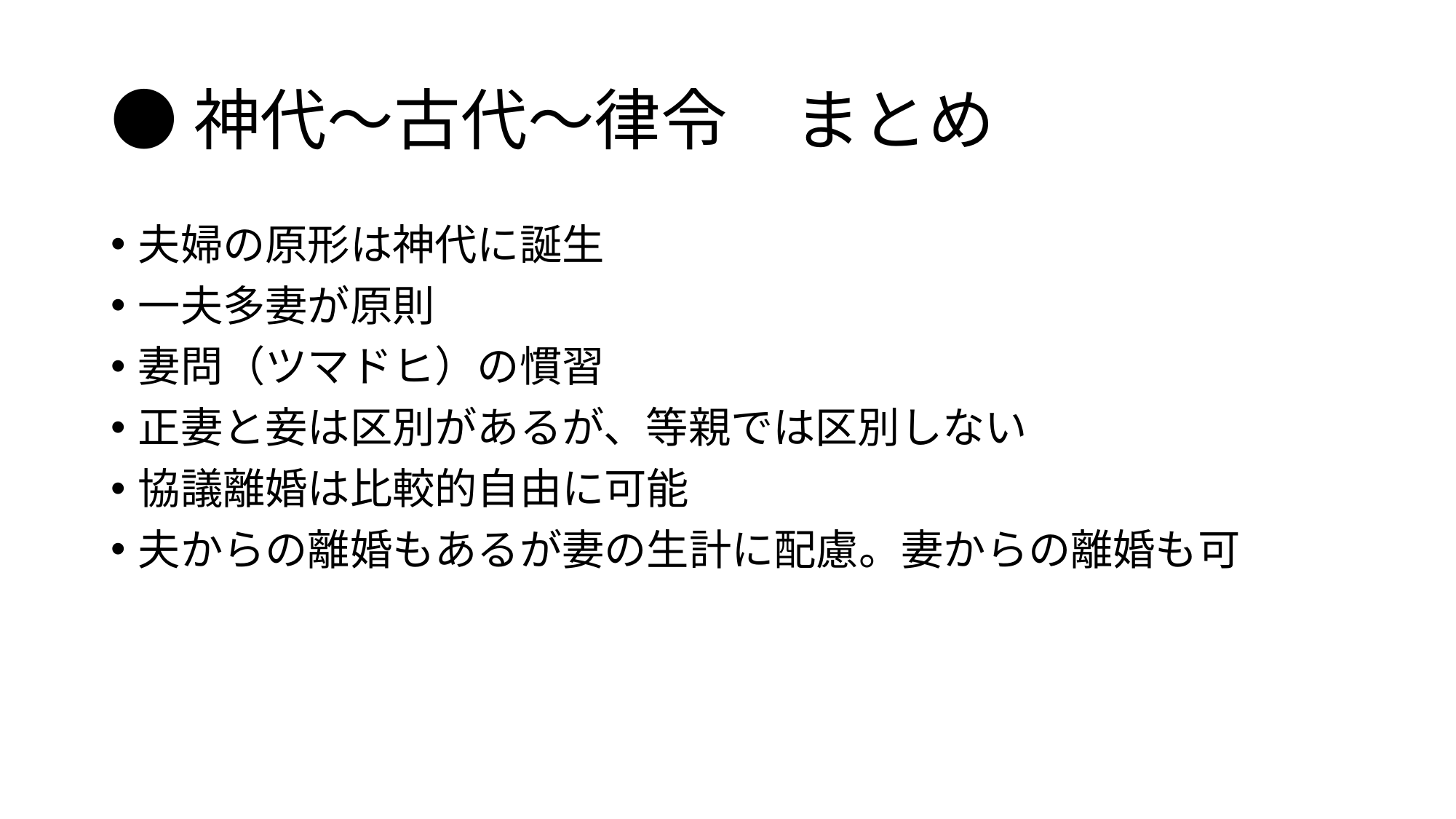

# ●神代～古代～律令　まとめ
夫婦の原形は神代に誕生
一夫多妻が原則
妻問（ツマドヒ）の慣習
正妻と妾は区別があるが、等親では区別しない
協議離婚は比較的自由に可能
夫からの離婚もあるが妻の生計に配慮。妻からの離婚も可